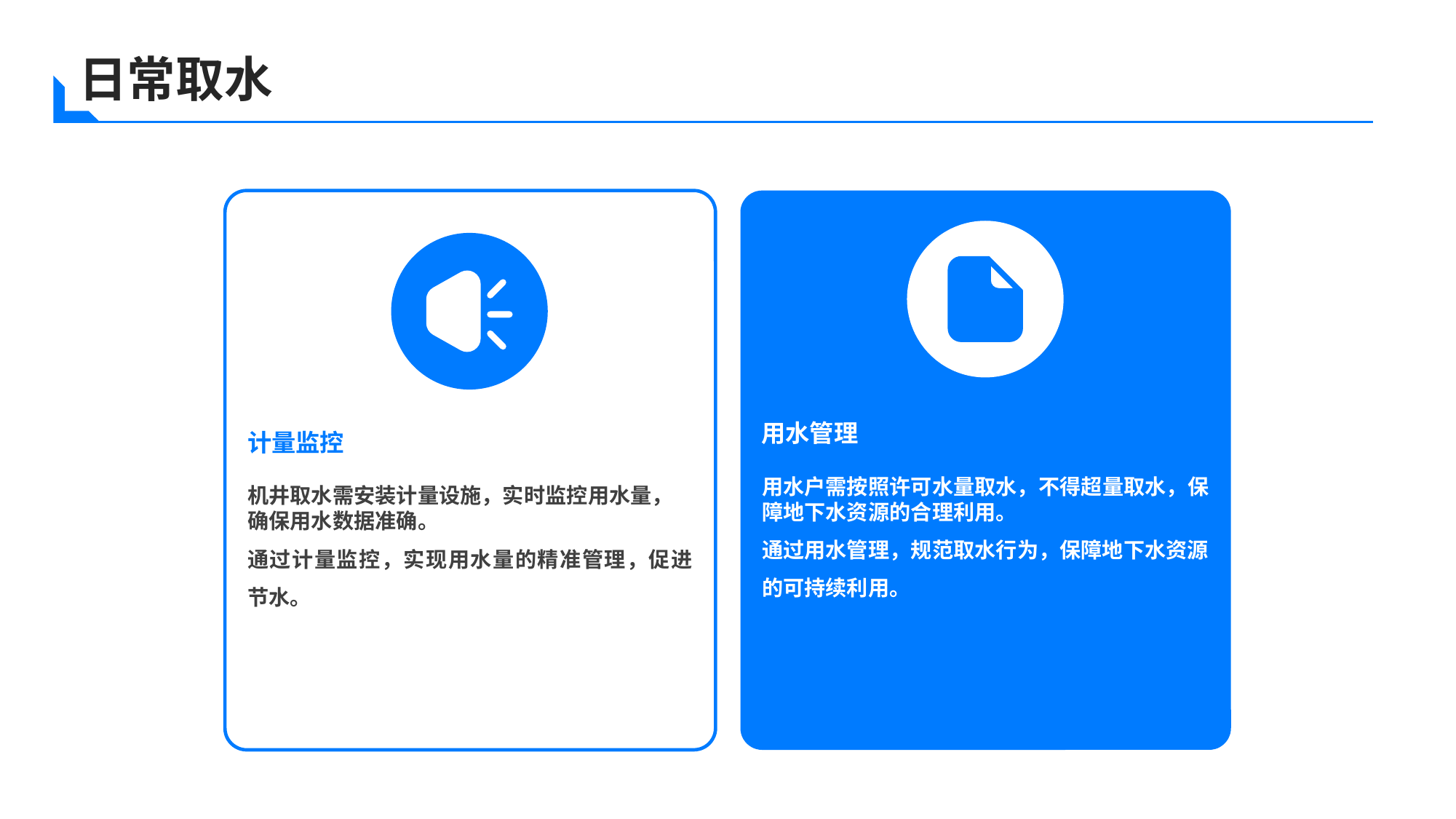

日常取水

用水管理
计量监控
用水户需按照许可水量取水，不得超量取水，保障地下水资源的合理利用。
通过用水管理，规范取水行为，保障地下水资源的可持续利用。
机井取水需安装计量设施，实时监控用水量，确保用水数据准确。
通过计量监控，实现用水量的精准管理，促进节水。